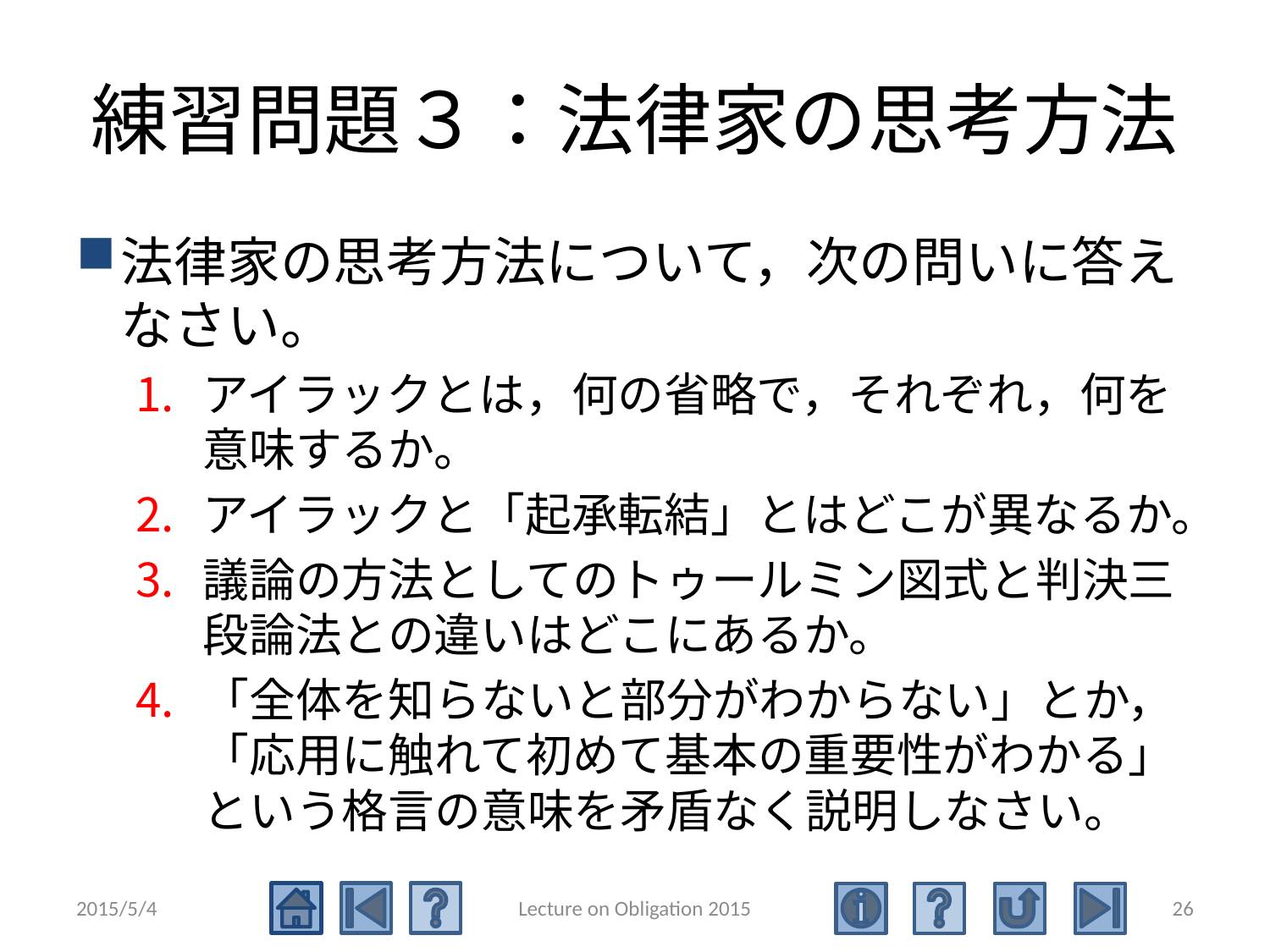

# 練習問題３：法律家の思考方法
法律家の思考方法について，次の問いに答えなさい。
アイラックとは，何の省略で，それぞれ，何を意味するか。
アイラックと「起承転結」とはどこが異なるか。
議論の方法としてのトゥールミン図式と判決三段論法との違いはどこにあるか。
「全体を知らないと部分がわからない」とか，「応用に触れて初めて基本の重要性がわかる」という格言の意味を矛盾なく説明しなさい。

2015/5/4
Lecture on Obligation 2015
26